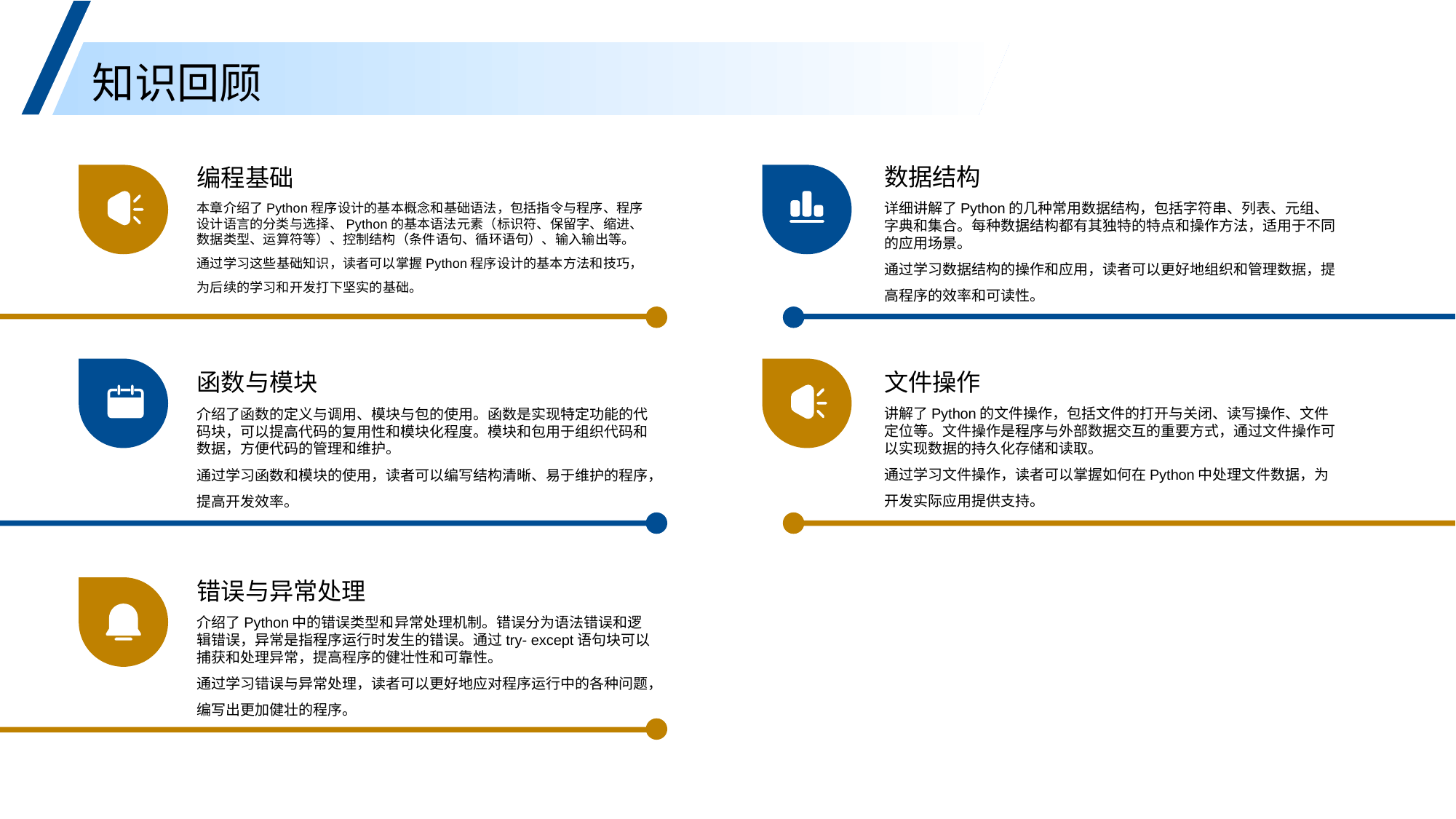

知识回顾
数据结构
编程基础

详细讲解了Python的几种常用数据结构，包括字符串、列表、元组、字典和集合。每种数据结构都有其独特的特点和操作方法，适用于不同的应用场景。
通过学习数据结构的操作和应用，读者可以更好地组织和管理数据，提高程序的效率和可读性。
本章介绍了Python程序设计的基本概念和基础语法，包括指令与程序、程序设计语言的分类与选择、Python的基本语法元素（标识符、保留字、缩进、数据类型、运算符等）、控制结构（条件语句、循环语句）、输入输出等。
通过学习这些基础知识，读者可以掌握Python程序设计的基本方法和技巧，为后续的学习和开发打下坚实的基础。

文件操作
函数与模块

讲解了Python的文件操作，包括文件的打开与关闭、读写操作、文件定位等。文件操作是程序与外部数据交互的重要方式，通过文件操作可以实现数据的持久化存储和读取。
通过学习文件操作，读者可以掌握如何在Python中处理文件数据，为开发实际应用提供支持。
介绍了函数的定义与调用、模块与包的使用。函数是实现特定功能的代码块，可以提高代码的复用性和模块化程度。模块和包用于组织代码和数据，方便代码的管理和维护。
通过学习函数和模块的使用，读者可以编写结构清晰、易于维护的程序，提高开发效率。

错误与异常处理

介绍了Python中的错误类型和异常处理机制。错误分为语法错误和逻辑错误，异常是指程序运行时发生的错误。通过try- except语句块可以捕获和处理异常，提高程序的健壮性和可靠性。
通过学习错误与异常处理，读者可以更好地应对程序运行中的各种问题，编写出更加健壮的程序。